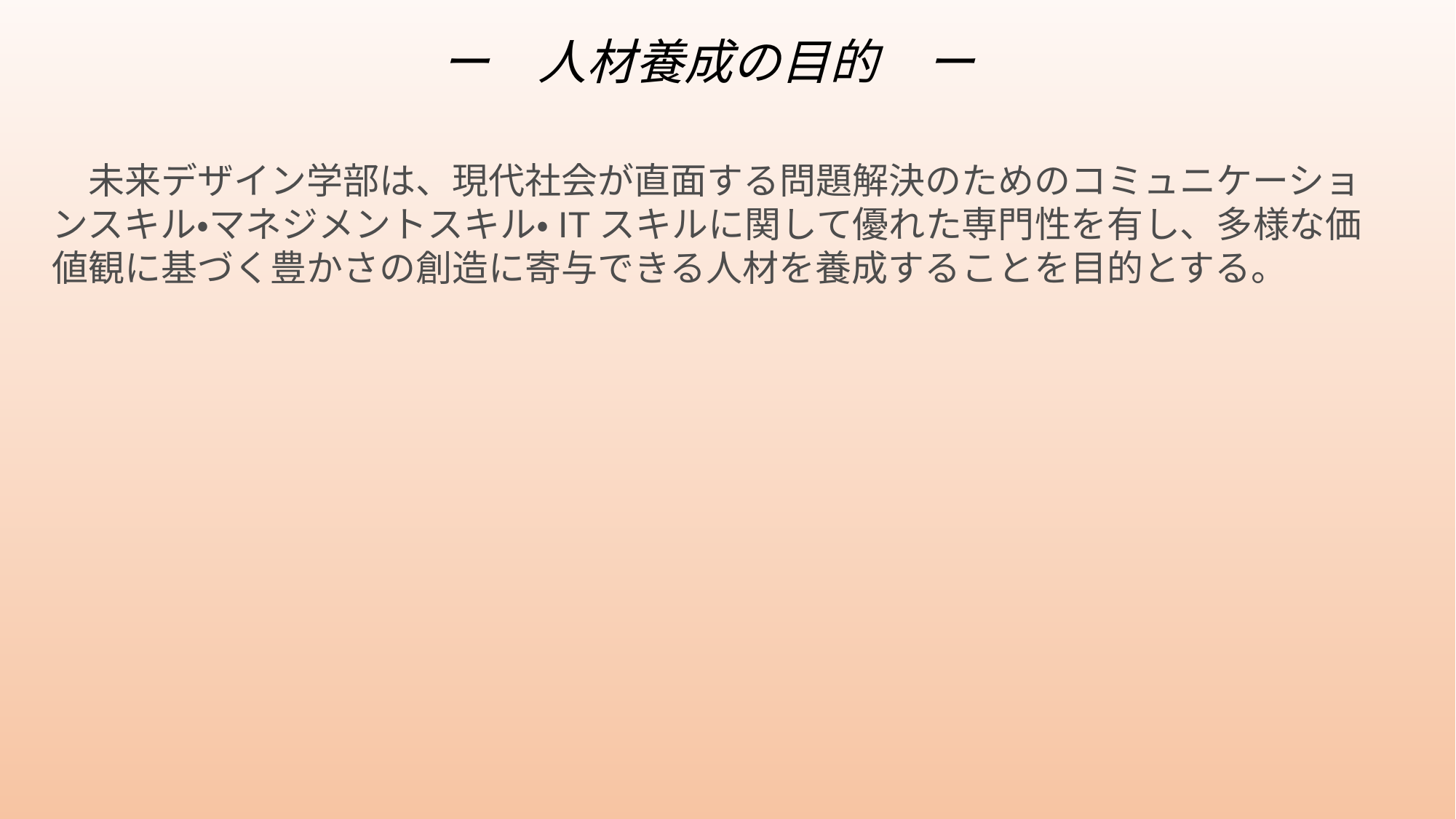

ー　人材養成の目的　ー
　未来デザイン学部は、現代社会が直面する問題解決のためのコミュニケーションスキル・マネジメントスキル・ITスキルに関して優れた専門性を有し、多様な価値観に基づく豊かさの創造に寄与できる人材を養成することを目的とする。